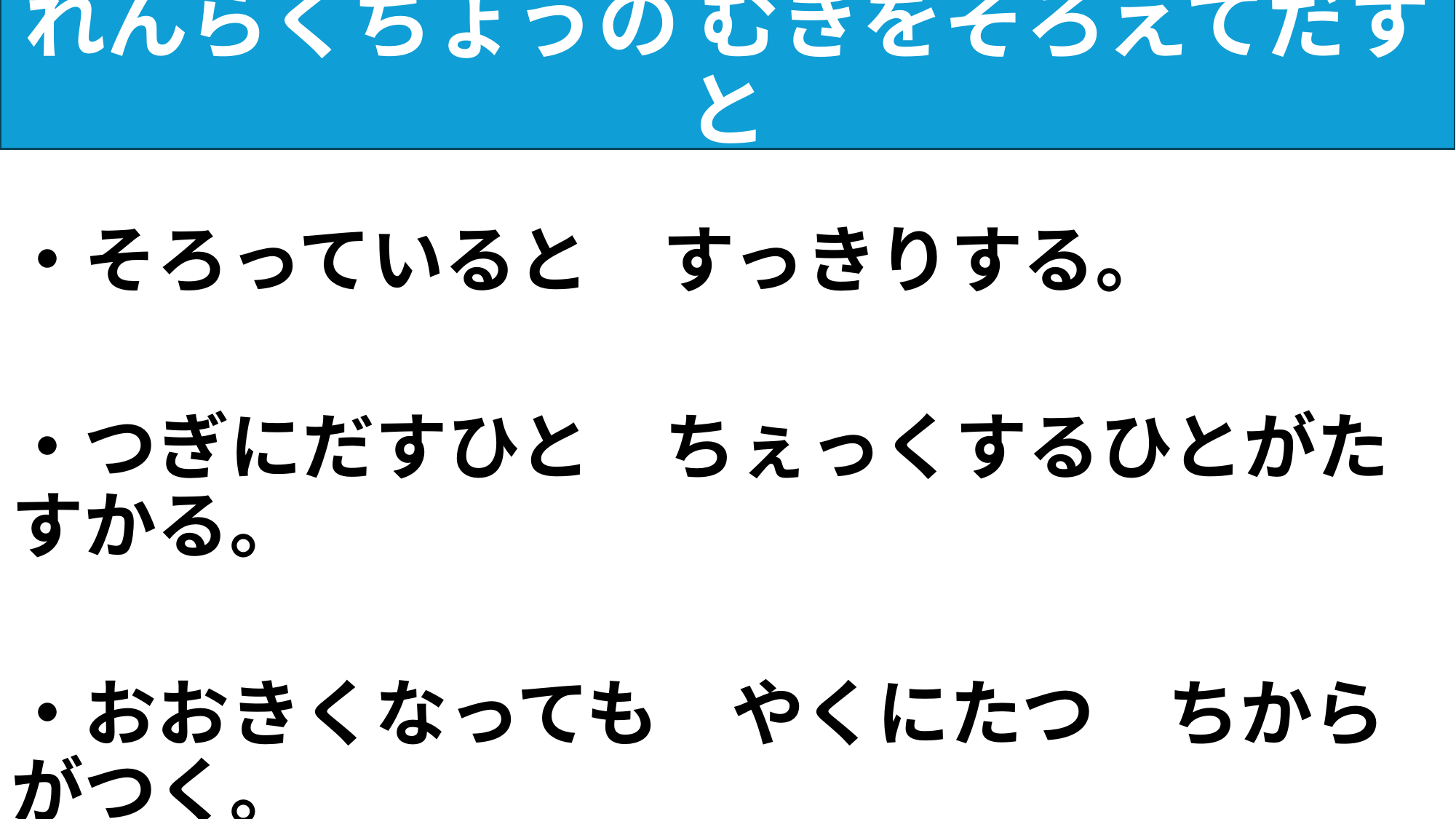

# れんらくちょうの むきをそろえてだすと
・そろっていると　すっきりする。

・つぎにだすひと　ちぇっくするひとがたすかる。

・おおきくなっても　やくにたつ　ちからがつく。